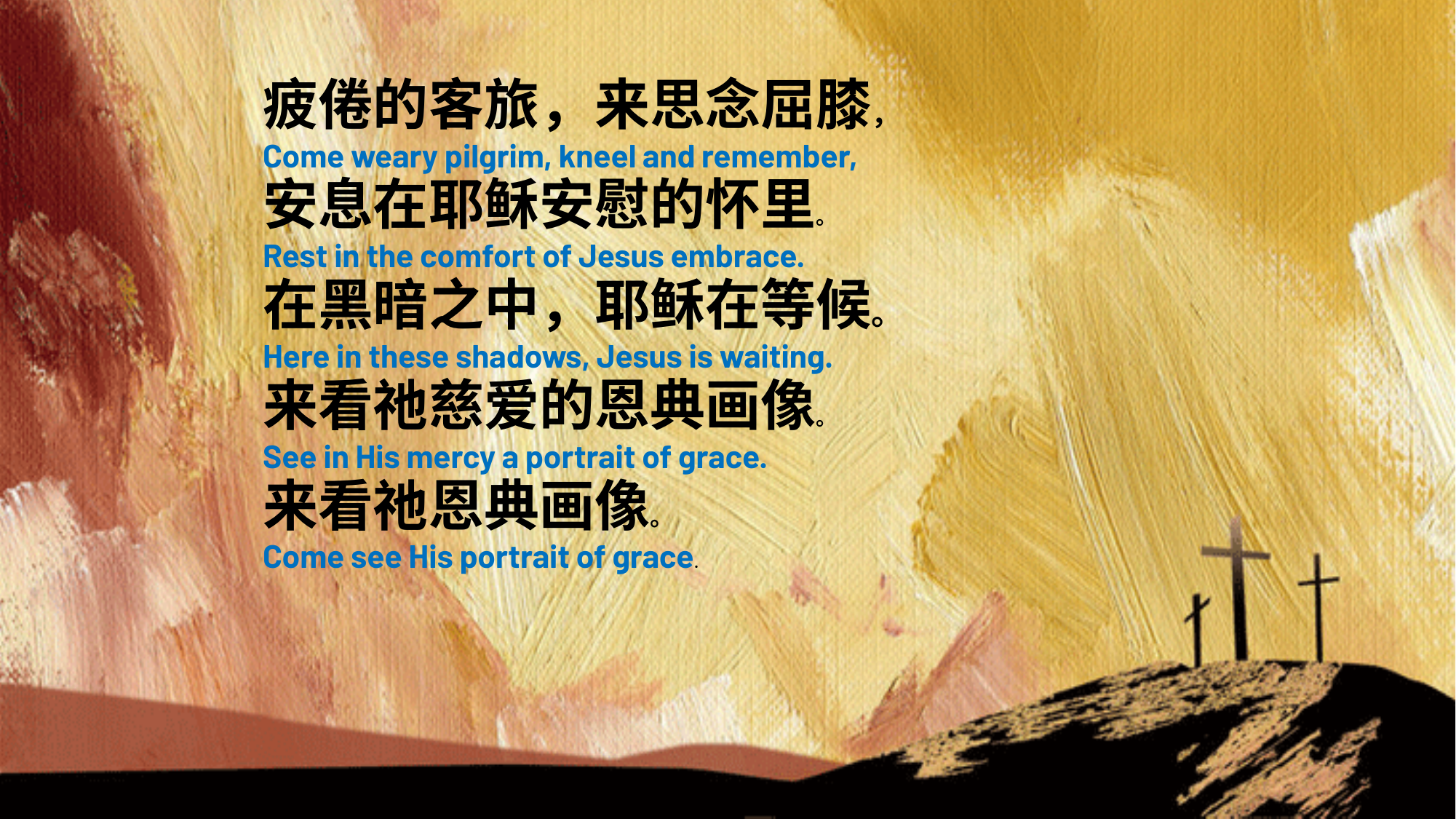

疲倦的客旅，来思念屈膝，
Come weary pilgrim, kneel and remember,
安息在耶稣安慰的怀里。
Rest in the comfort of Jesus embrace.
在黑暗之中，耶稣在等候。
Here in these shadows, Jesus is waiting.
来看祂慈爱的恩典画像。
See in His mercy a portrait of grace.
来看祂恩典画像。
Come see His portrait of grace.